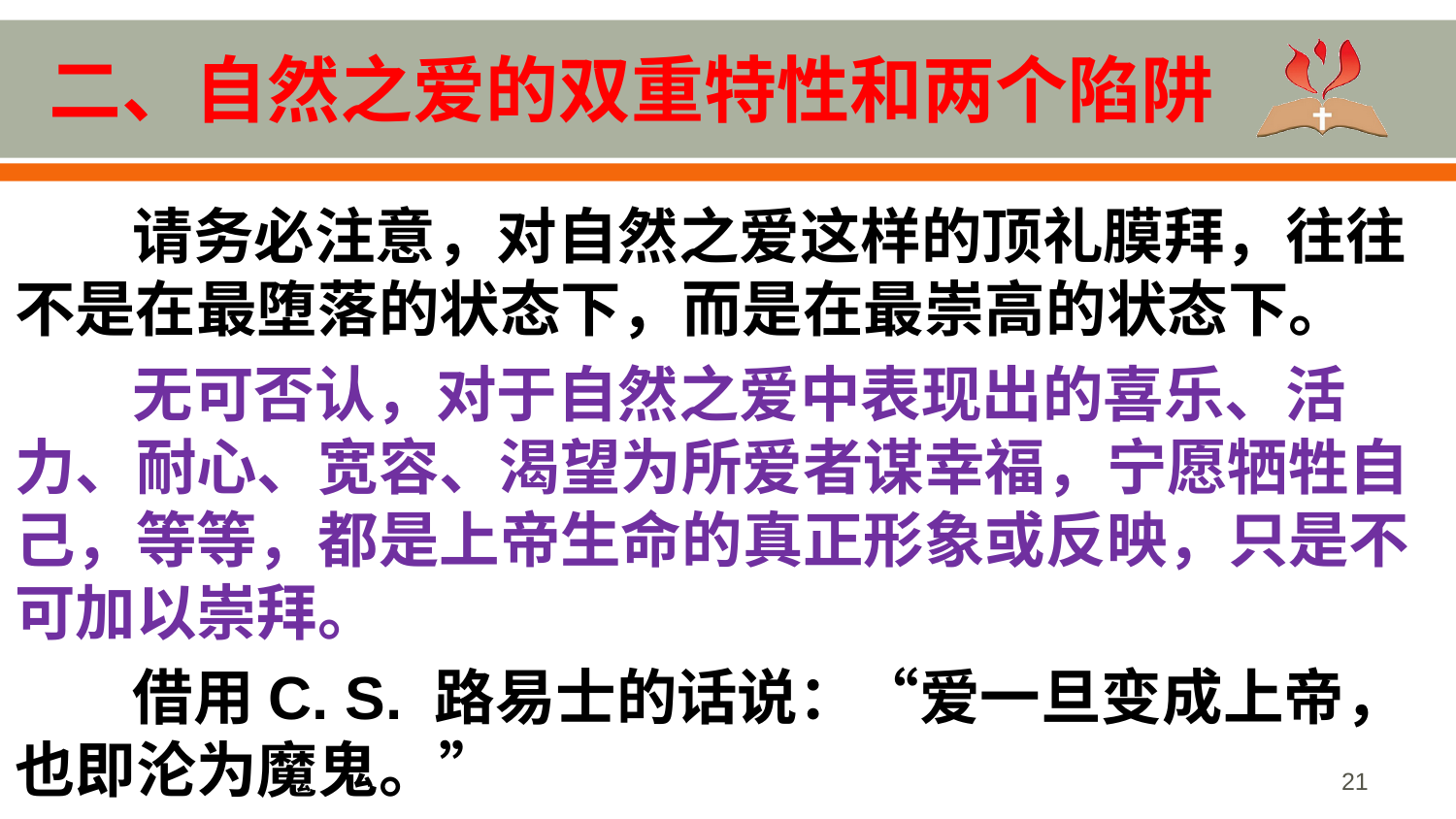

# 二、自然之爱的双重特性和两个陷阱
请务必注意，对自然之爱这样的顶礼膜拜，往往不是在最堕落的状态下，而是在最崇高的状态下。
无可否认，对于自然之爱中表现出的喜乐、活力、耐心、宽容、渴望为所爱者谋幸福，宁愿牺牲自己，等等，都是上帝生命的真正形象或反映，只是不可加以崇拜。
借用C. S. 路易士的话说：“爱一旦变成上帝，也即沦为魔鬼。”

21